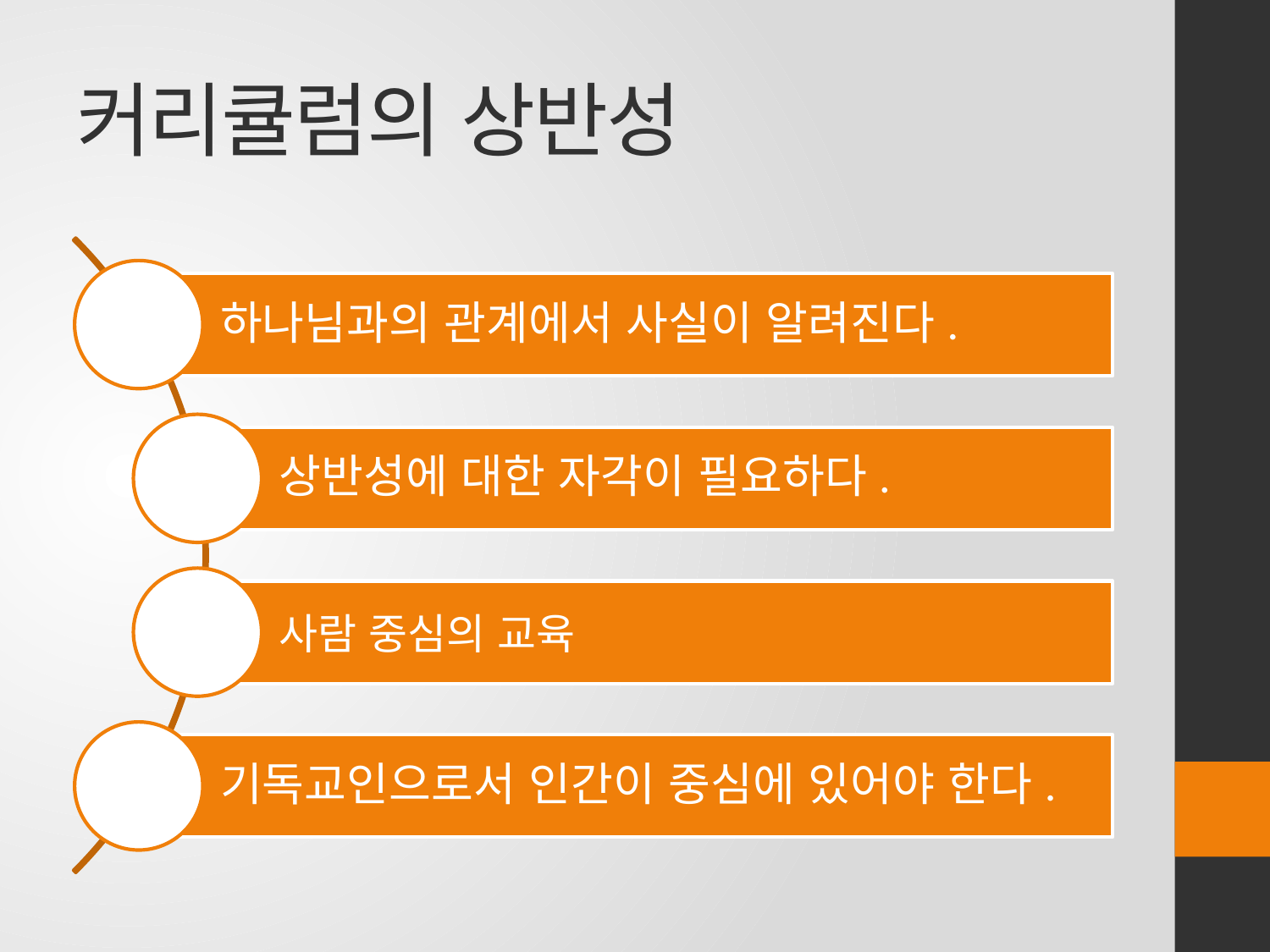

# 커리큘럼의 상반성
하나님과의 관계에서 사실이 알려진다.
상반성에 대한 자각이 필요하다.
사람 중심의 교육
기독교인으로서 인간이 중심에 있어야 한다.